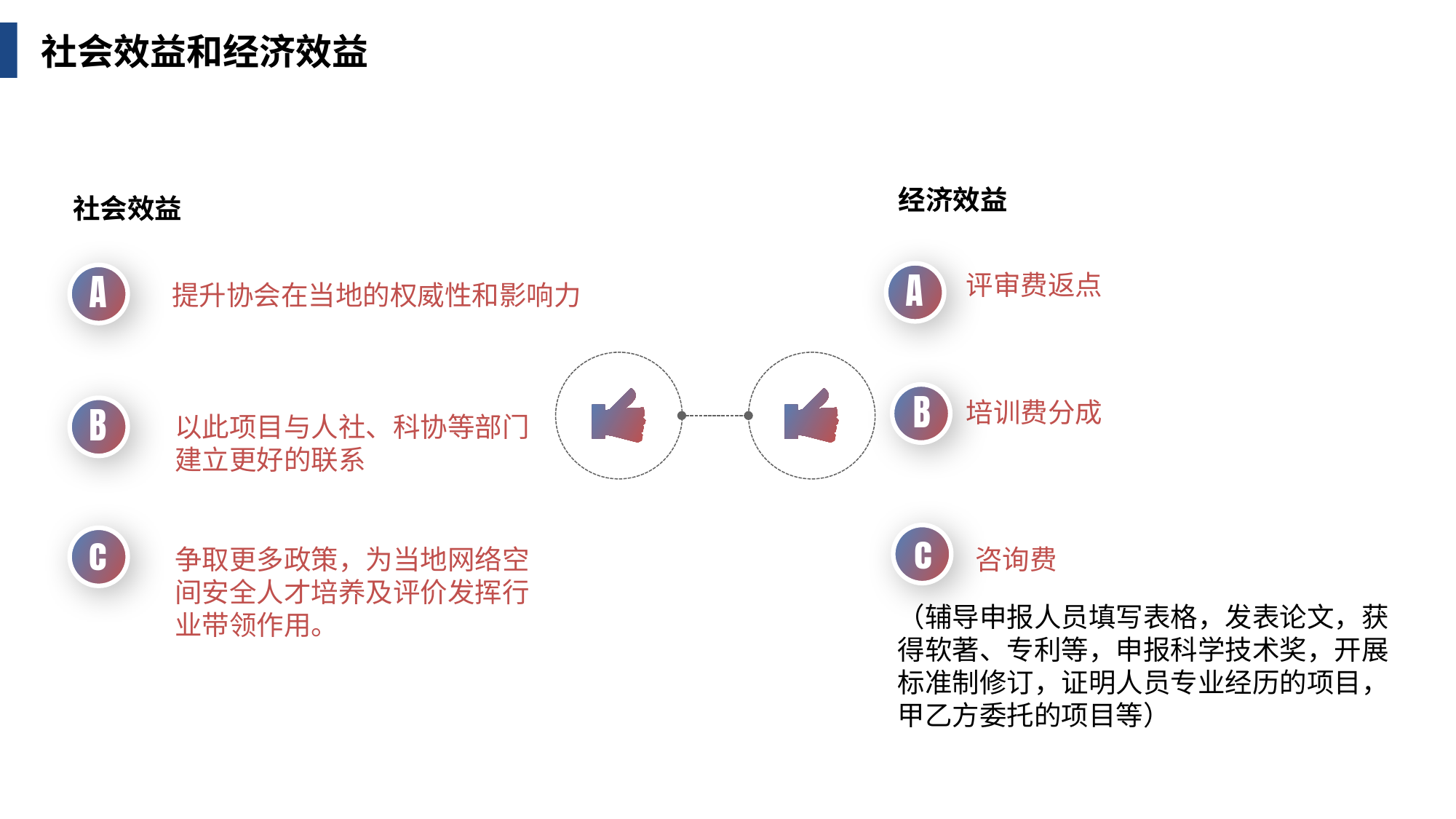

社会效益和经济效益
经济效益
社会效益
评审费返点

A

A
提升协会在当地的权威性和影响力

B

培训费分成

B
以此项目与人社、科协等部门建立更好的联系

c

c
争取更多政策，为当地网络空间安全人才培养及评价发挥行业带领作用。
咨询费
（辅导申报人员填写表格，发表论文，获得软著、专利等，申报科学技术奖，开展标准制修订，证明人员专业经历的项目，甲乙方委托的项目等）